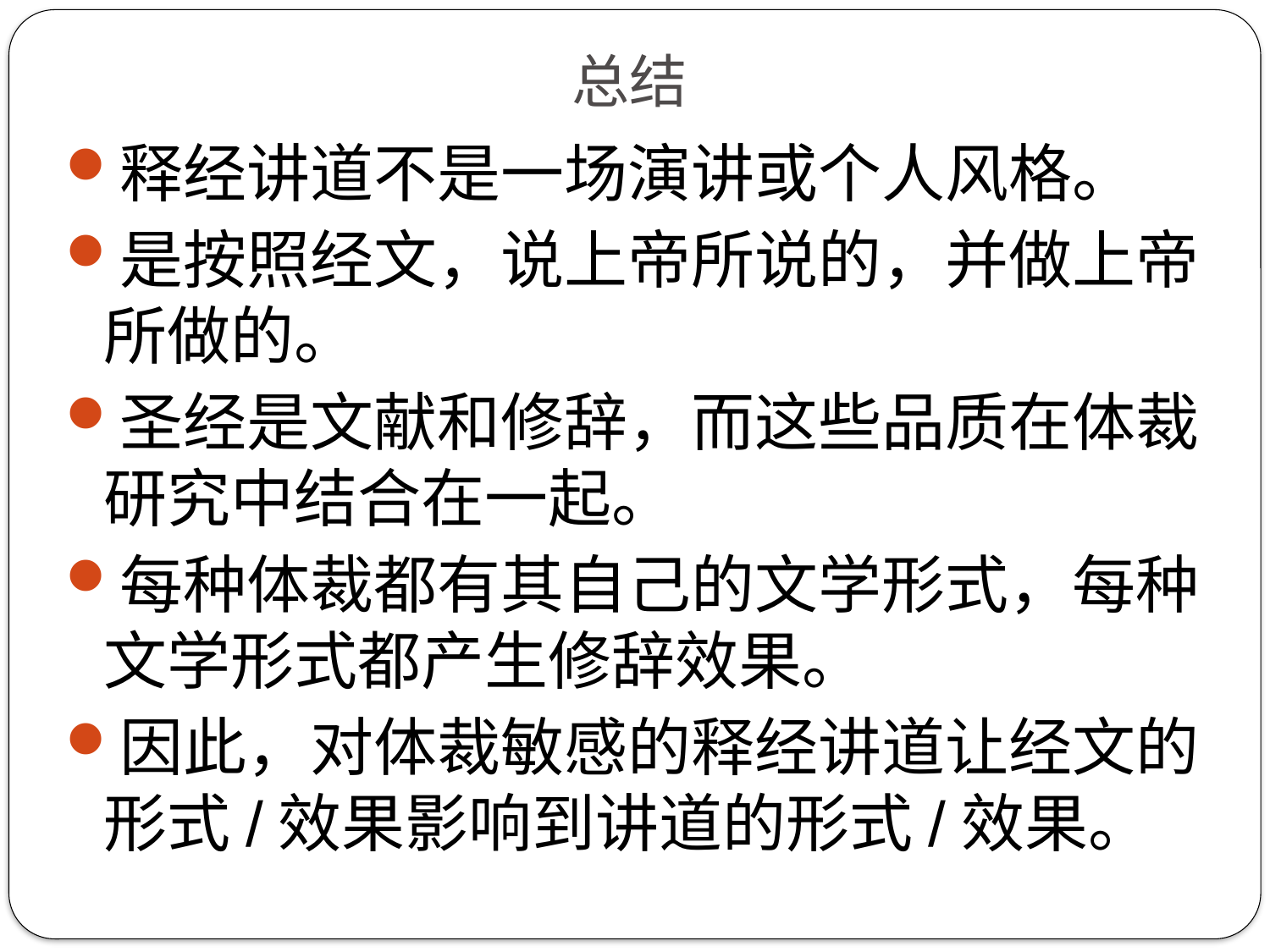

# 总结
释经讲道不是一场演讲或个人风格。
是按照经文，说上帝所说的，并做上帝所做的。
圣经是文献和修辞，而这些品质在体裁研究中结合在一起。
每种体裁都有其自己的文学形式，每种文学形式都产生修辞效果。
因此，对体裁敏感的释经讲道让经文的形式/效果影响到讲道的形式/效果。